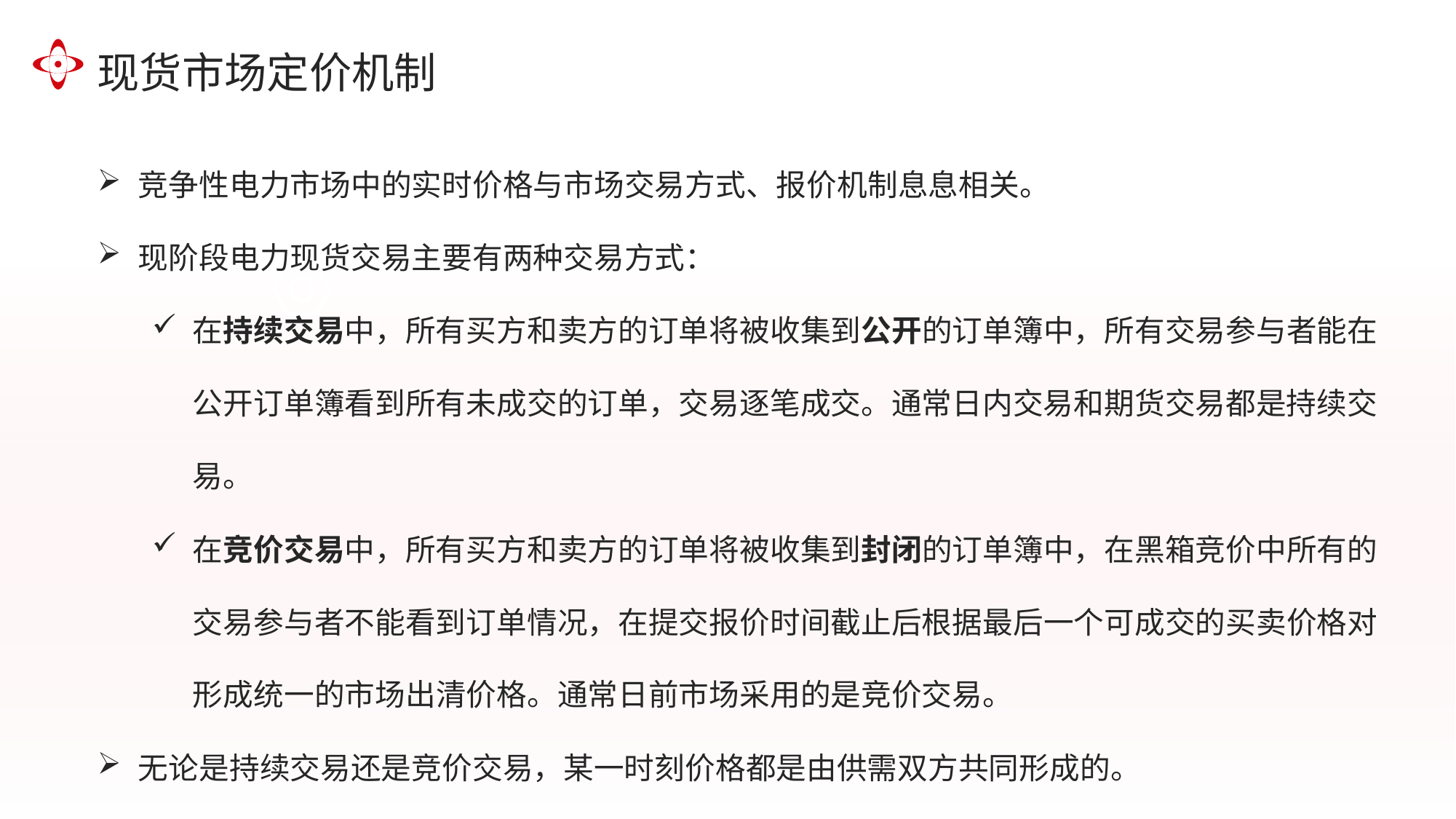

现货市场定价机制

竞争性电力市场中的实时价格与市场交易方式、报价机制息息相关。
现阶段电力现货交易主要有两种交易方式：
在持续交易中，所有买方和卖方的订单将被收集到公开的订单簿中，所有交易参与者能在公开订单簿看到所有未成交的订单，交易逐笔成交。通常日内交易和期货交易都是持续交易。
在竞价交易中，所有买方和卖方的订单将被收集到封闭的订单簿中，在黑箱竞价中所有的交易参与者不能看到订单情况，在提交报价时间截止后根据最后一个可成交的买卖价格对形成统一的市场出清价格。通常日前市场采用的是竞价交易。
无论是持续交易还是竞价交易，某一时刻价格都是由供需双方共同形成的。